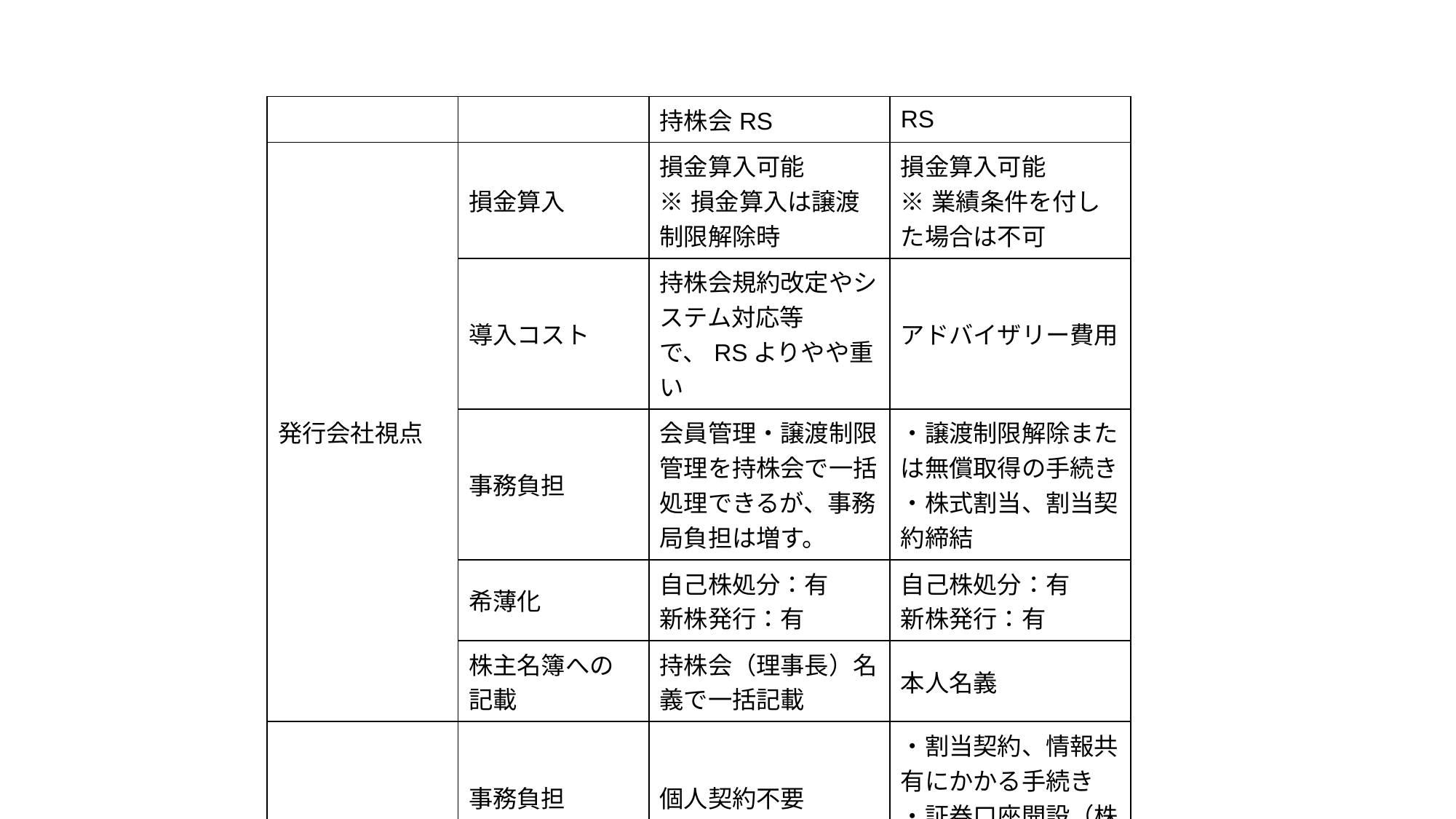

|  |  | 持株会RS | RS |
| --- | --- | --- | --- |
| 発行会社視点 | 損金算入 | 損金算入可能 ※損金算入は譲渡制限解除時 | 損金算入可能 ※業績条件を付した場合は不可 |
|  | 導入コスト | 持株会規約改定やシステム対応等で、RSよりやや重い | アドバイザリー費用 |
|  | 事務負担 | 会員管理・譲渡制限管理を持株会で一括処理できるが、事務局負担は増す。 | ・譲渡制限解除または無償取得の手続き ・株式割当、割当契約締結 |
|  | 希薄化 | 自己株処分：有 新株発行：有 | 自己株処分：有 新株発行：有 |
|  | 株主名簿への記載 | 持株会（理事長）名義で一括記載 | 本人名義 |
| 対象者視点 | 事務負担 | 個人契約不要 | ・割当契約、情報共有にかかる手続き ・証券口座開設（株式割当までに） |
|  | 株式取得時期 | 譲渡制限解除時 | 譲渡制限解除時 |
|  | 議決権・配当受領兼 | 議決権は理事長が行使 | 株式割当時より |
|  | 納税資金準備 | 知る前契約、計画活用 | 知る前契約、計画活用 |